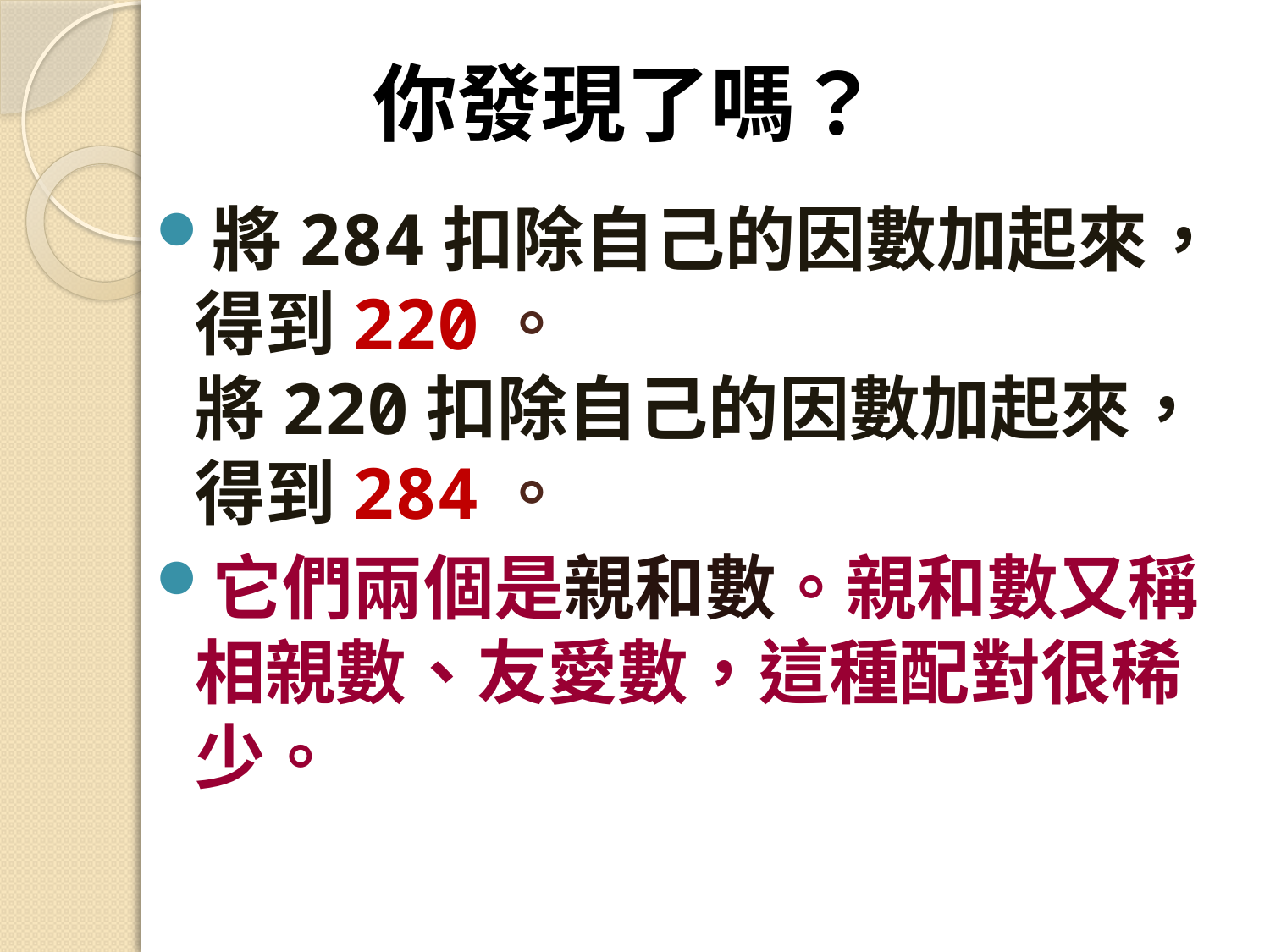

# 你發現了嗎？
將284扣除自己的因數加起來，得到220。
將220扣除自己的因數加起來，得到284。
它們兩個是親和數。親和數又稱相親數、友愛數，這種配對很稀少。